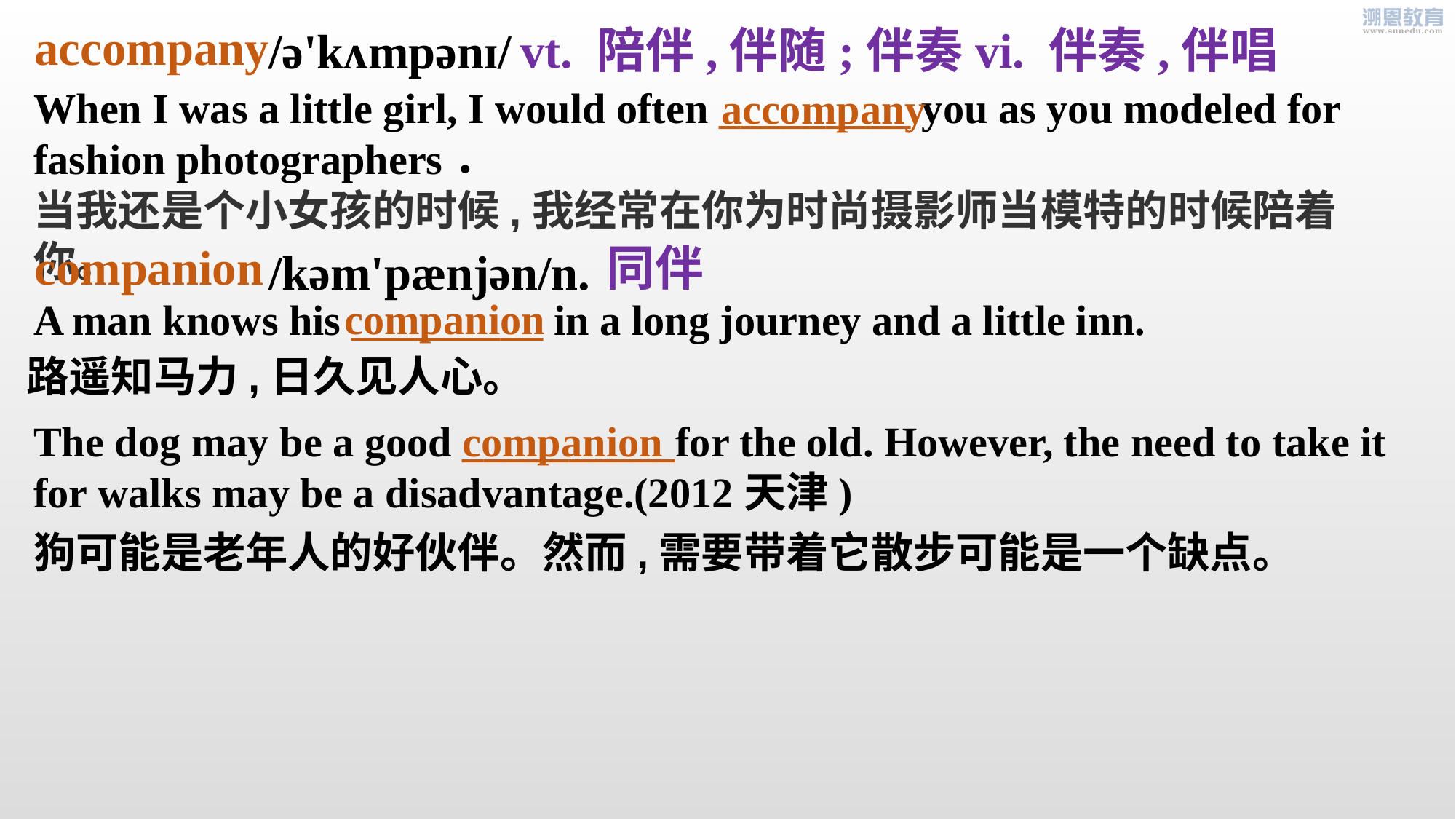

accompany
vt. 陪伴,伴随;伴奏vi. 伴奏,伴唱
/ə'kʌmpənɪ/
When I was a little girl, I would often _________ you as you modeled for fashion photographers．
accompany
当我还是个小女孩的时候,我经常在你为时尚摄影师当模特的时候陪着你。
companion
同伴
/kəm'pænjən/n.
companion
A man knows his _________ in a long journey and a little inn.
路遥知马力,日久见人心。
The dog may be a good __________for the old. However, the need to take it for walks may be a disadvantage.(2012天津)
companion
狗可能是老年人的好伙伴。然而,需要带着它散步可能是一个缺点。